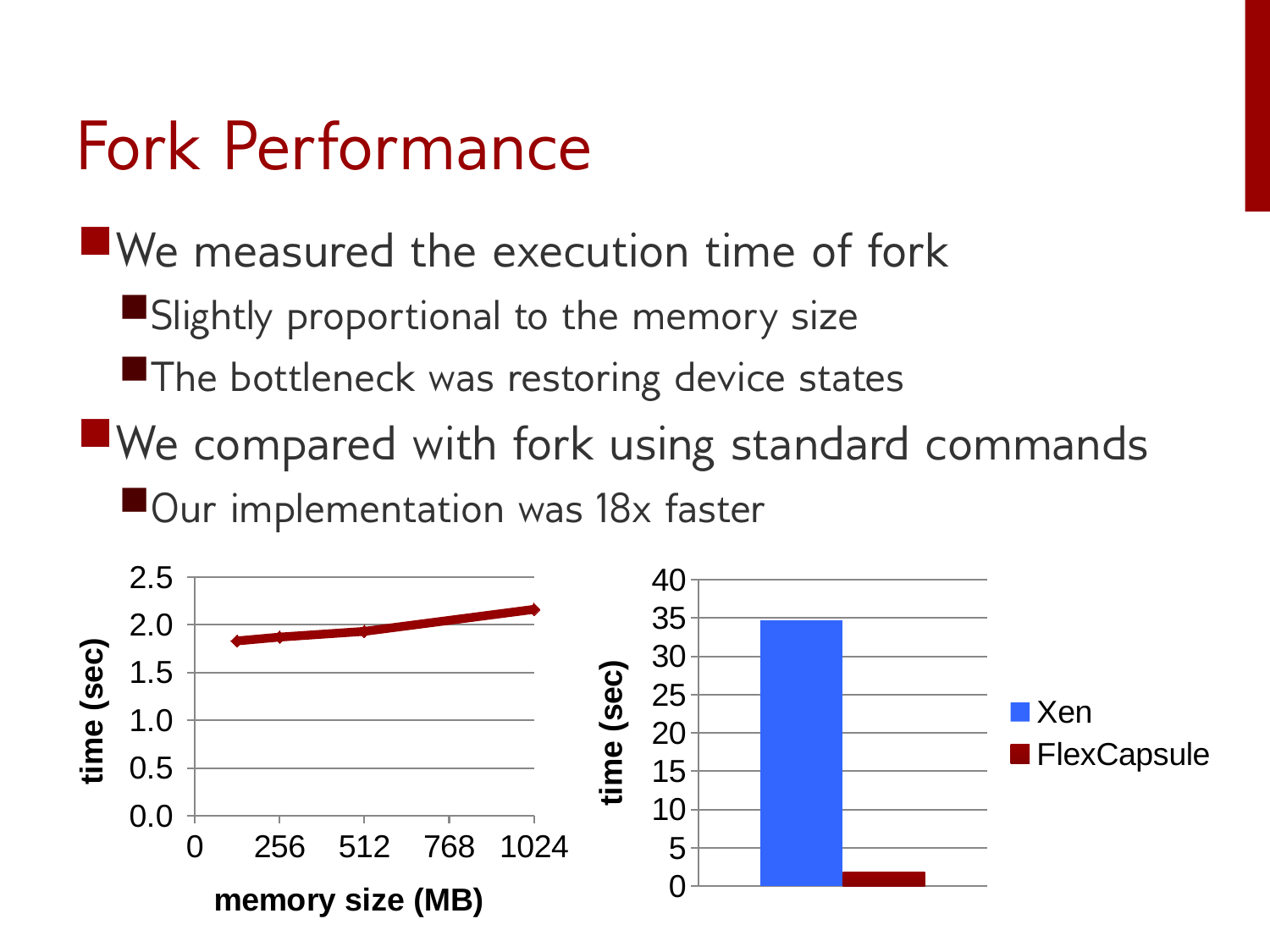

# Fork Performance
We measured the execution time of fork
Slightly proportional to the memory size
The bottleneck was restoring device states
We compared with fork using standard commands
Our implementation was 18x faster

### Chart

| Category | Y の値 1 |
|---|---|

### Chart

| Category | Xen | FlexCapsule |
|---|---|---|
| 項目 1 | 34.67 | 1.87 |